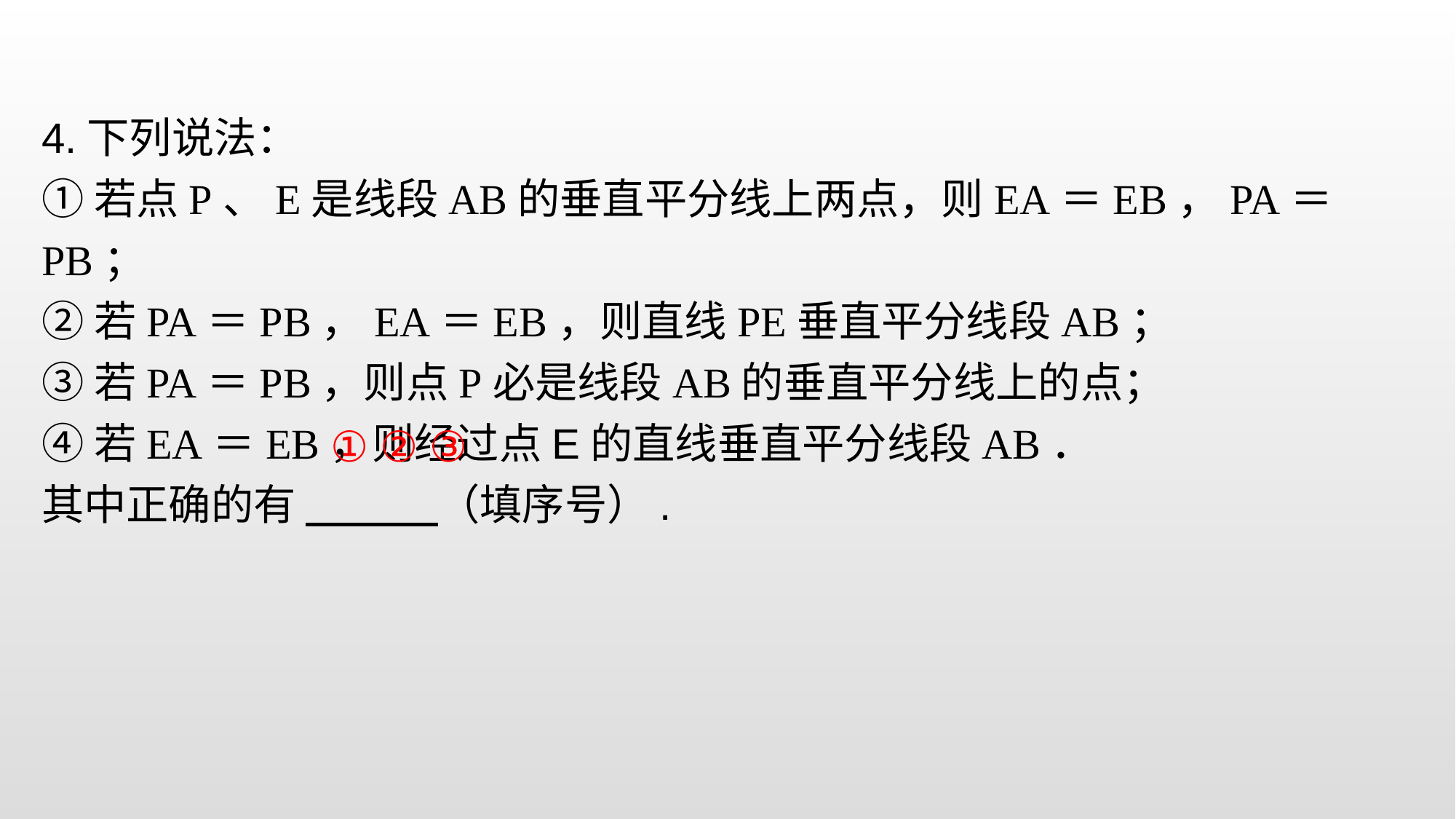

4.下列说法：
①若点P、E是线段AB的垂直平分线上两点，则EA＝EB，PA＝PB；
②若PA＝PB，EA＝EB，则直线PE垂直平分线段AB；
③若PA＝PB，则点P必是线段AB的垂直平分线上的点；
④若EA＝EB，则经过点E的直线垂直平分线段AB．
其中正确的有               （填序号）.
① ② ③